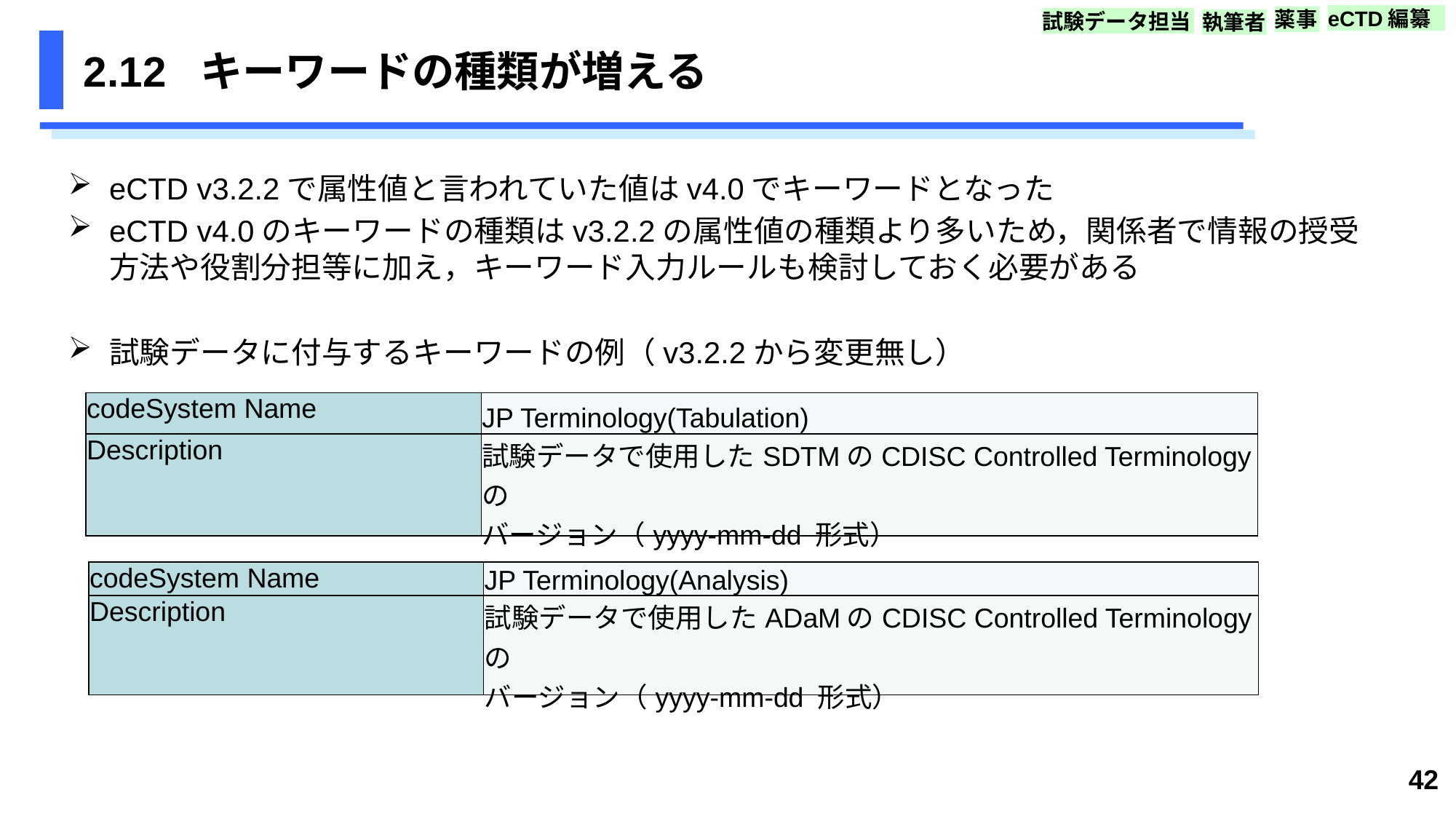

eCTD編纂
薬事
試験データ担当
執筆者
# 2.12  キーワードの種類が増える
eCTD v3.2.2で属性値と言われていた値はv4.0でキーワードとなった
eCTD v4.0のキーワードの種類はv3.2.2の属性値の種類より多いため，関係者で情報の授受方法や役割分担等に加え，キーワード入力ルールも検討しておく必要がある

試験データに付与するキーワードの例（v3.2.2から変更無し）

| codeSystem Name | JP Terminology(Tabulation) |
| --- | --- |
| Description | 試験データで使用したSDTMのCDISC Controlled Terminologyの バージョン（yyyy-mm-dd 形式） |
| codeSystem Name | JP Terminology(Analysis) |
| --- | --- |
| Description | 試験データで使用したADaMのCDISC Controlled Terminologyの バージョン（yyyy-mm-dd 形式） |
42